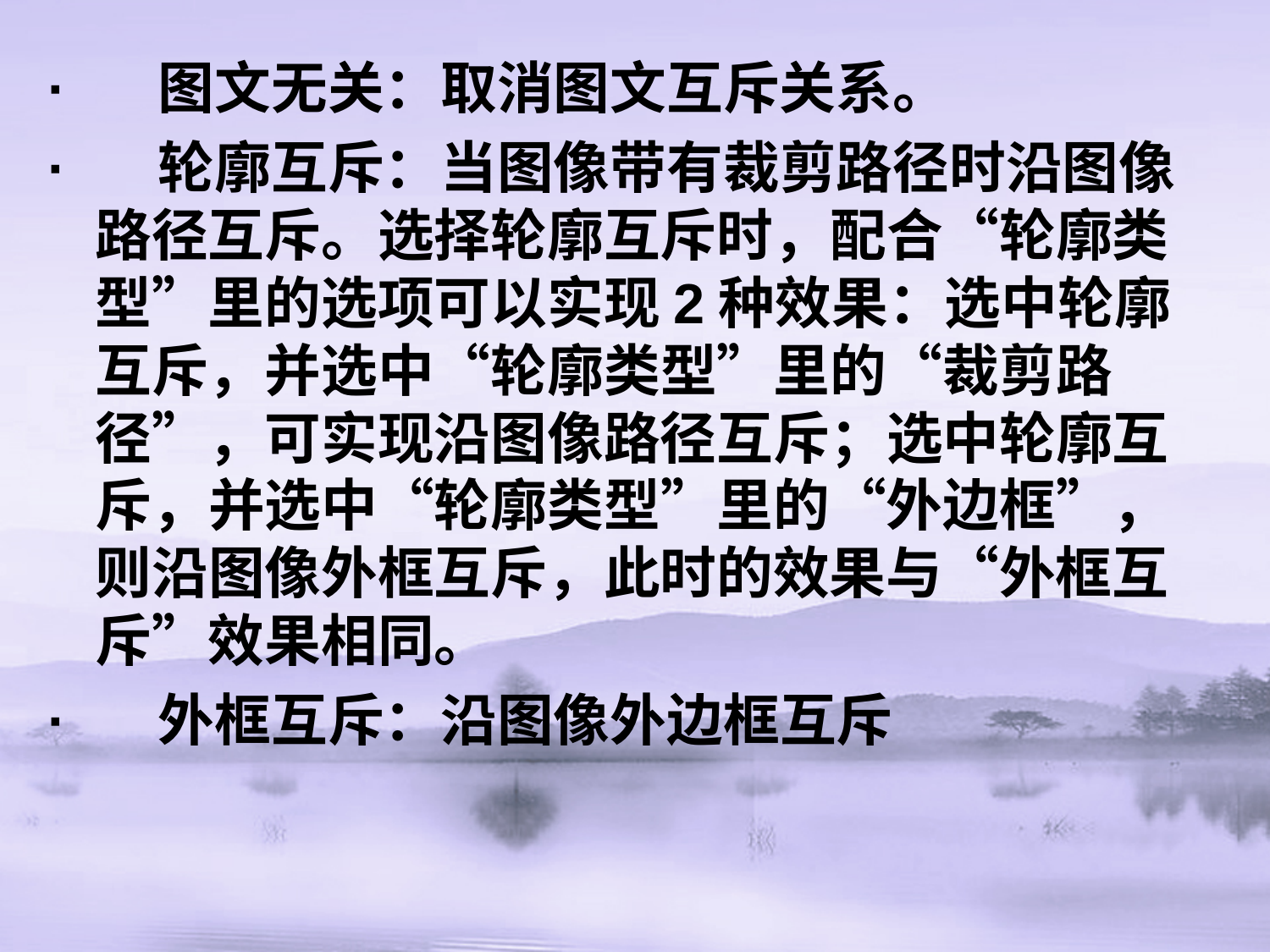

·     图文无关：取消图文互斥关系。
·     轮廓互斥：当图像带有裁剪路径时沿图像路径互斥。选择轮廓互斥时，配合“轮廓类型”里的选项可以实现2种效果：选中轮廓互斥，并选中“轮廓类型”里的“裁剪路径”，可实现沿图像路径互斥；选中轮廓互斥，并选中“轮廓类型”里的“外边框”，则沿图像外框互斥，此时的效果与“外框互斥”效果相同。
·     外框互斥：沿图像外边框互斥